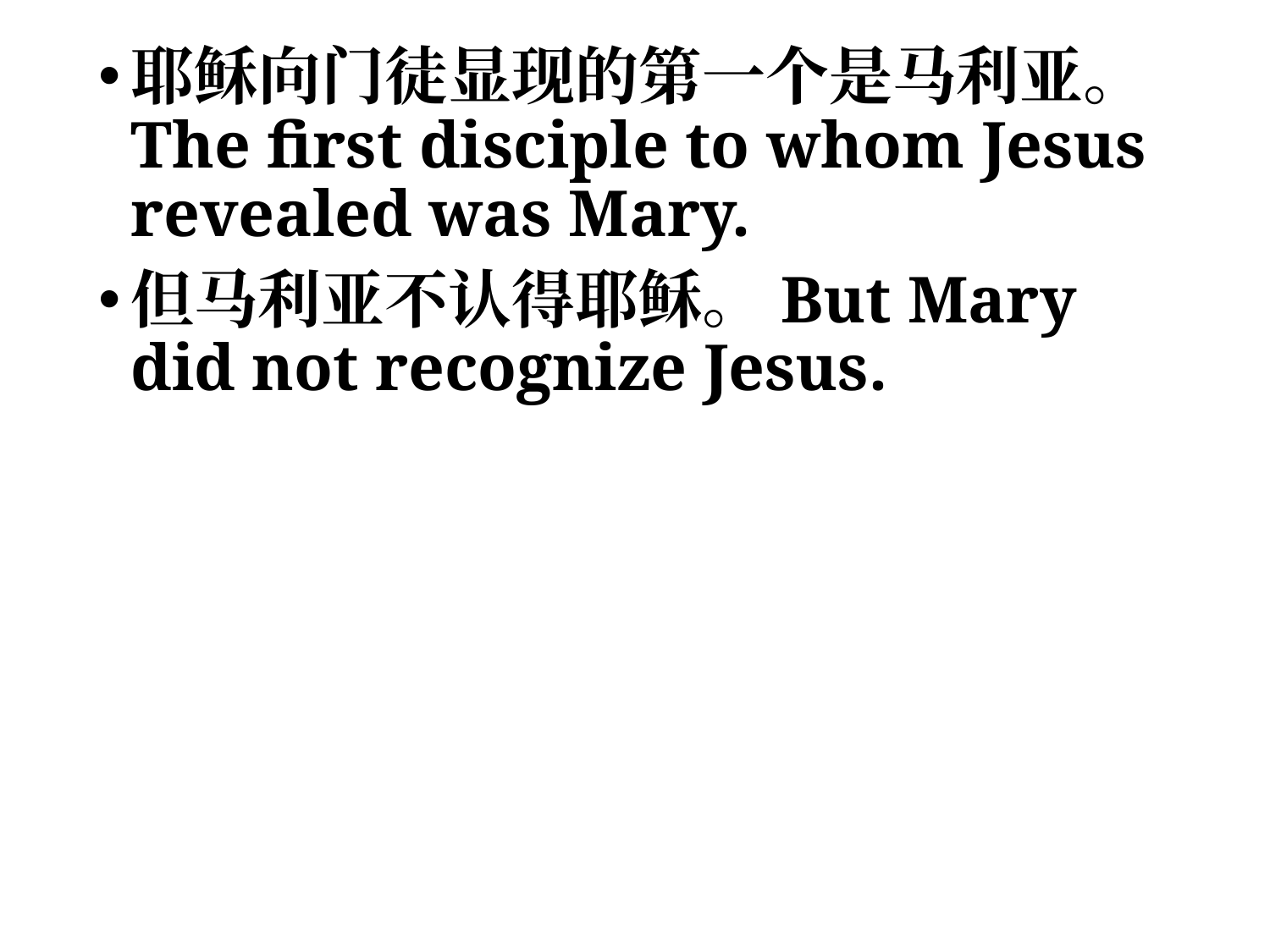

耶稣向门徒显现的第一个是马利亚。The first disciple to whom Jesus revealed was Mary.
但马利亚不认得耶稣。But Mary did not recognize Jesus.